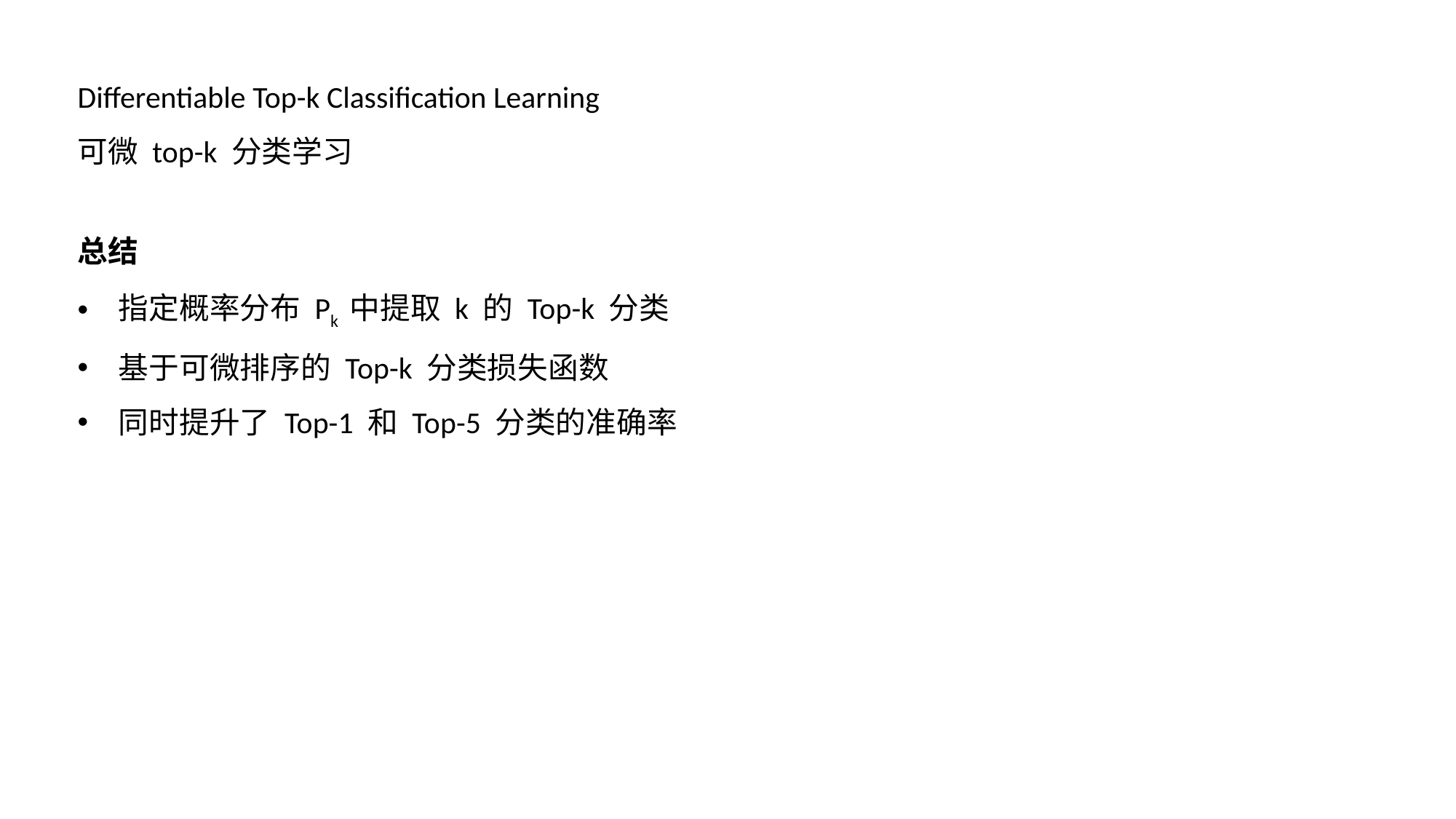

Differentiable Top-k Classification Learning
可微 top-k 分类学习
总结
指定概率分布 Pk 中提取 k 的 Top-k 分类
基于可微排序的 Top-k 分类损失函数
同时提升了 Top-1 和 Top-5 分类的准确率
34